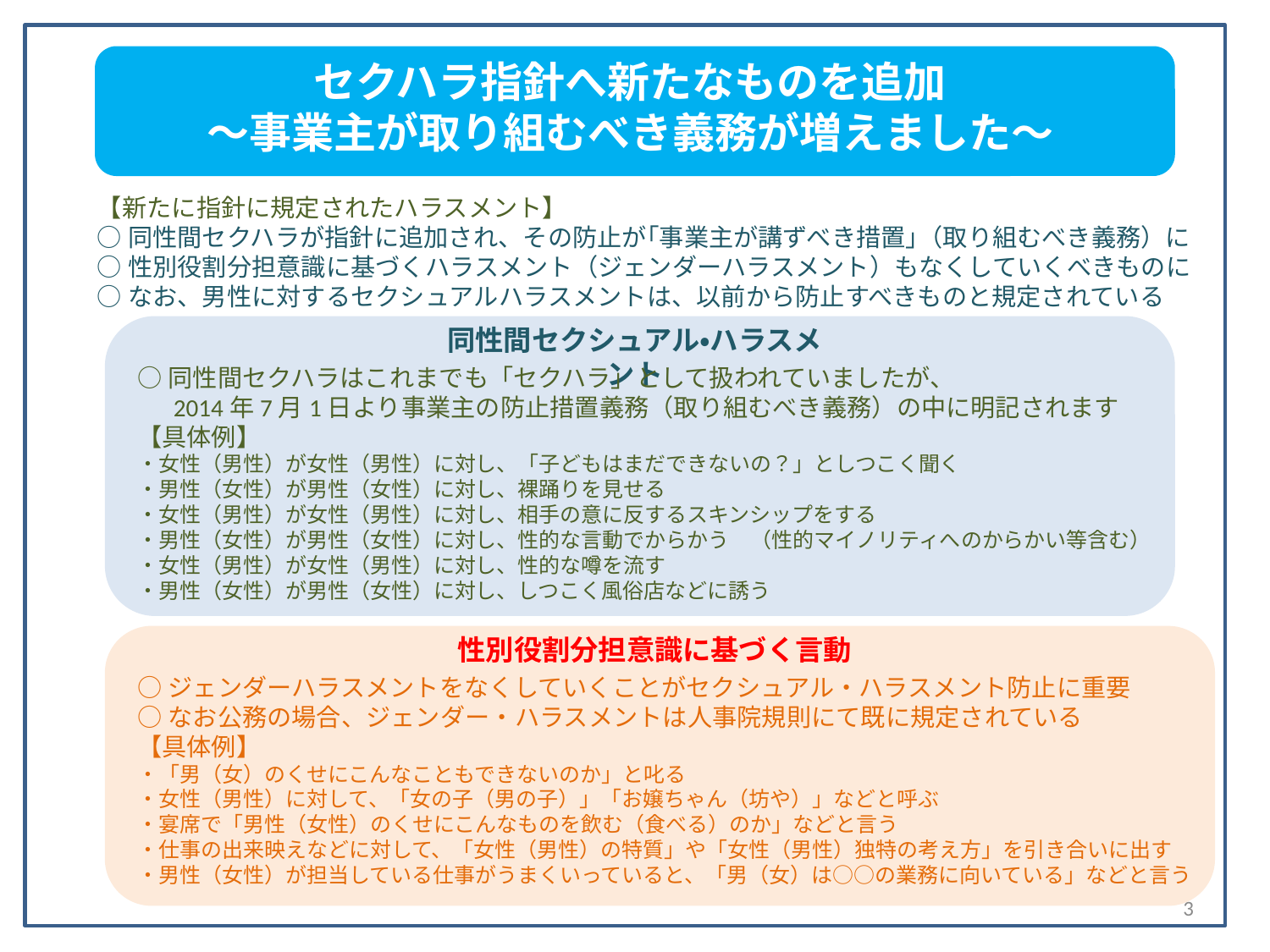

セクハラ指針へ新たなものを追加
～事業主が取り組むべき義務が増えました～
【新たに指針に規定されたハラスメント】
○同性間セクハラが指針に追加され、その防止が｢事業主が講ずべき措置｣（取り組むべき義務）に
○性別役割分担意識に基づくハラスメント（ジェンダーハラスメント）もなくしていくべきものに
○なお、男性に対するセクシュアルハラスメントは、以前から防止すべきものと規定されている

同性間セクシュアル・ハラスメント
○同性間セクハラはこれまでも「セクハラ」として扱われていましたが、
　 2014年7月1日より事業主の防止措置義務（取り組むべき義務）の中に明記されます
【具体例】
・女性（男性）が女性（男性）に対し、「子どもはまだできないの？」としつこく聞く
・男性（女性）が男性（女性）に対し、裸踊りを見せる
・女性（男性）が女性（男性）に対し、相手の意に反するスキンシップをする
・男性（女性）が男性（女性）に対し、性的な言動でからかう　（性的マイノリティへのからかい等含む）
・女性（男性）が女性（男性）に対し、性的な噂を流す
・男性（女性）が男性（女性）に対し、しつこく風俗店などに誘う

性別役割分担意識に基づく言動
○ジェンダーハラスメントをなくしていくことがセクシュアル・ハラスメント防止に重要
○なお公務の場合、ジェンダー・ハラスメントは人事院規則にて既に規定されている
【具体例】
・「男（女）のくせにこんなこともできないのか」と叱る
・女性（男性）に対して、「女の子（男の子）」「お嬢ちゃん（坊や）」などと呼ぶ
・宴席で「男性（女性）のくせにこんなものを飲む（食べる）のか」などと言う
・仕事の出来映えなどに対して、「女性（男性）の特質」や「女性（男性）独特の考え方」を引き合いに出す
・男性（女性）が担当している仕事がうまくいっていると、「男（女）は○○の業務に向いている」などと言う

3